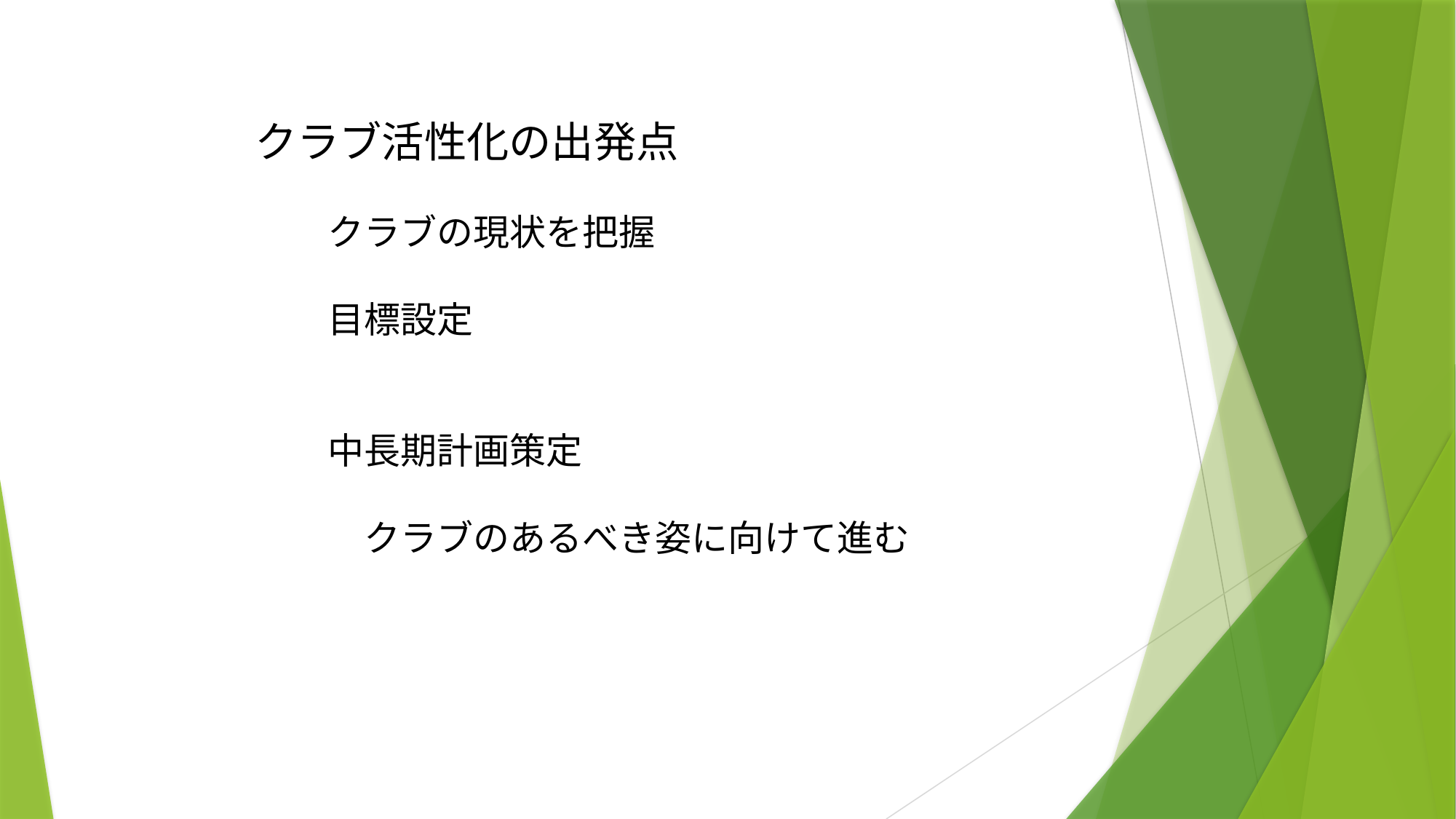

クラブ活性化の出発点

　　クラブの現状を把握

　　目標設定

　　中長期計画策定

　　　クラブのあるべき姿に向けて進む